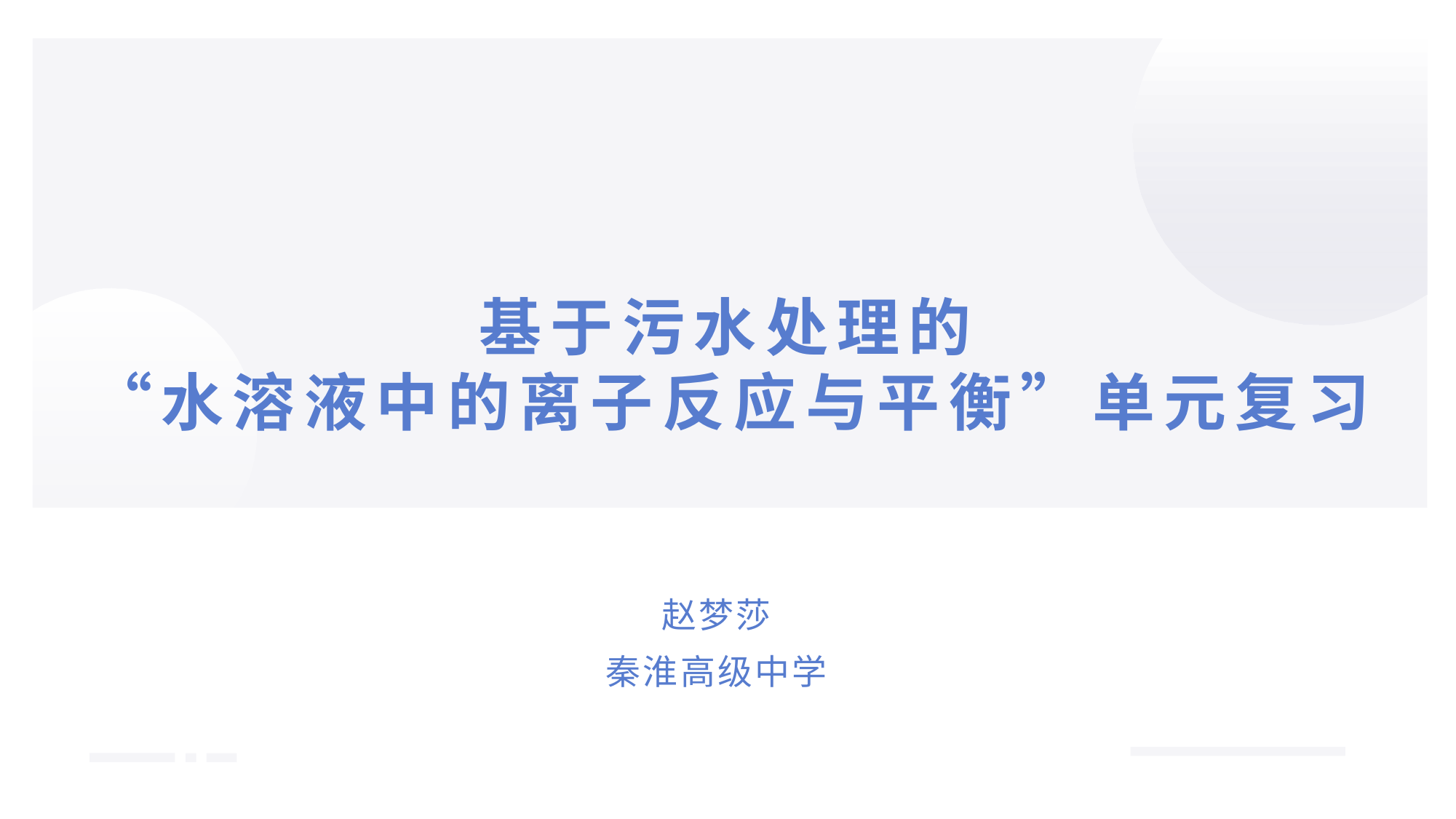

# 基于污水处理的 “水溶液中的离子反应与平衡”单元复习
赵梦莎
秦淮高级中学